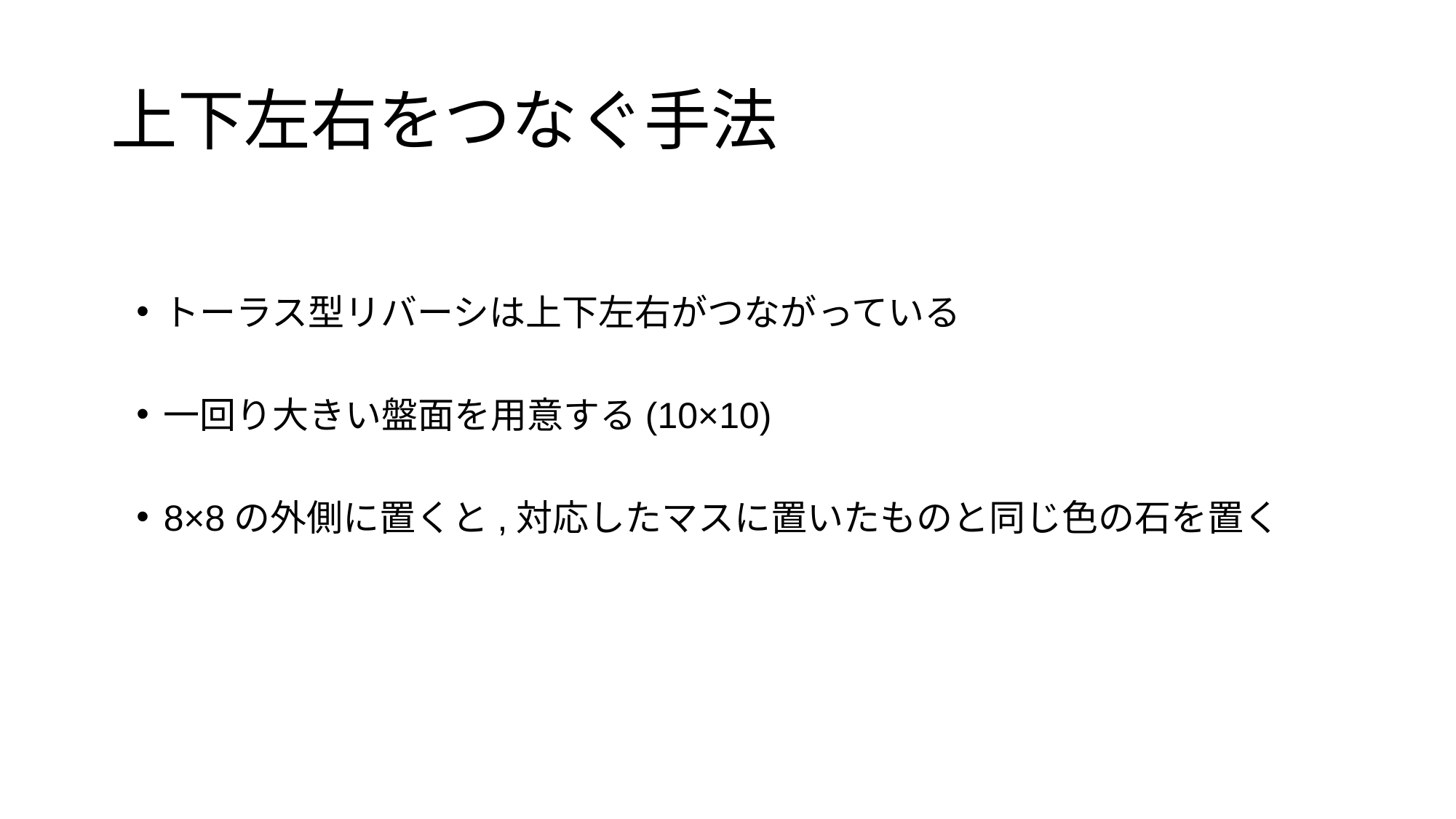

# 上下左右をつなぐ手法
トーラス型リバーシは上下左右がつながっている
一回り大きい盤面を用意する(10×10)
8×8の外側に置くと,対応したマスに置いたものと同じ色の石を置く